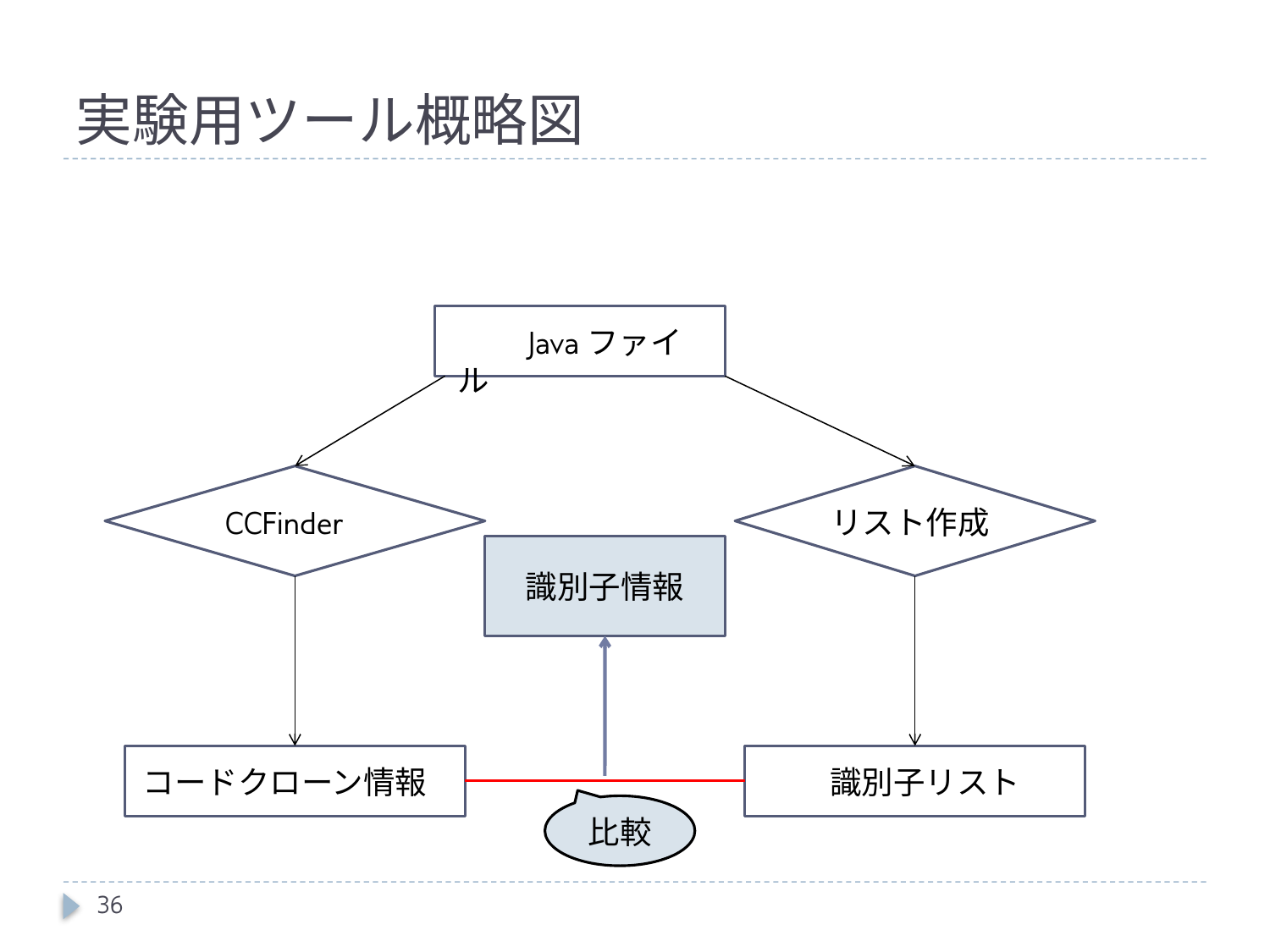

# 実験用ツール概略図

　　Javaファイル

 CCFinder
リスト作成
識別子情報

コードクローン情報
識別子リスト

比較
36